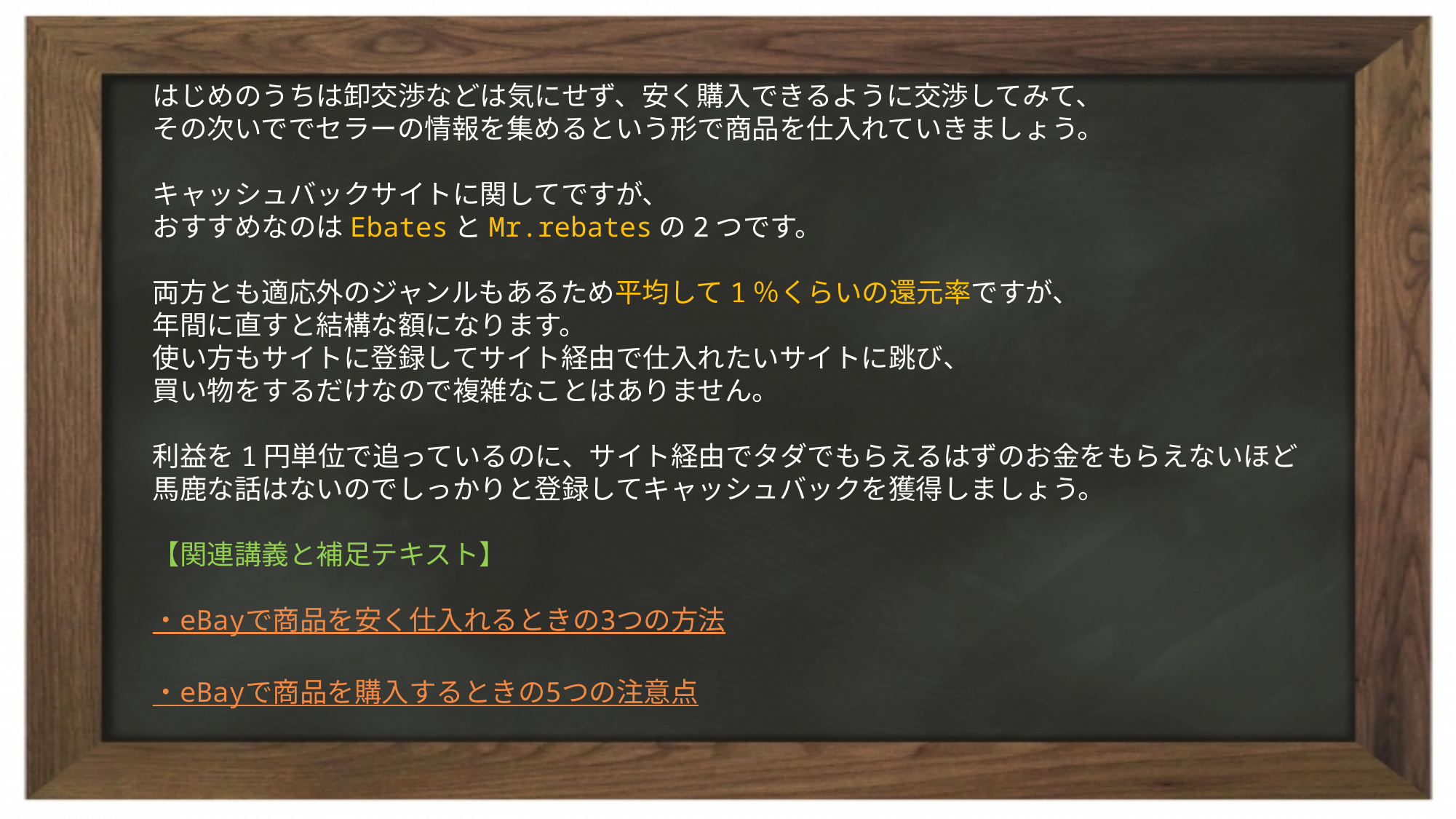

はじめのうちは卸交渉などは気にせず、安く購入できるように交渉してみて、
その次いででセラーの情報を集めるという形で商品を仕入れていきましょう。

キャッシュバックサイトに関してですが、
おすすめなのはEbatesとMr.rebatesの2つです。

両方とも適応外のジャンルもあるため平均して1％くらいの還元率ですが、
年間に直すと結構な額になります。
使い方もサイトに登録してサイト経由で仕入れたいサイトに跳び、
買い物をするだけなので複雑なことはありません。

利益を1円単位で追っているのに、サイト経由でタダでもらえるはずのお金をもらえないほど
馬鹿な話はないのでしっかりと登録してキャッシュバックを獲得しましょう。

【関連講義と補足テキスト】

・eBayで商品を安く仕入れるときの3つの方法

・eBayで商品を購入するときの5つの注意点